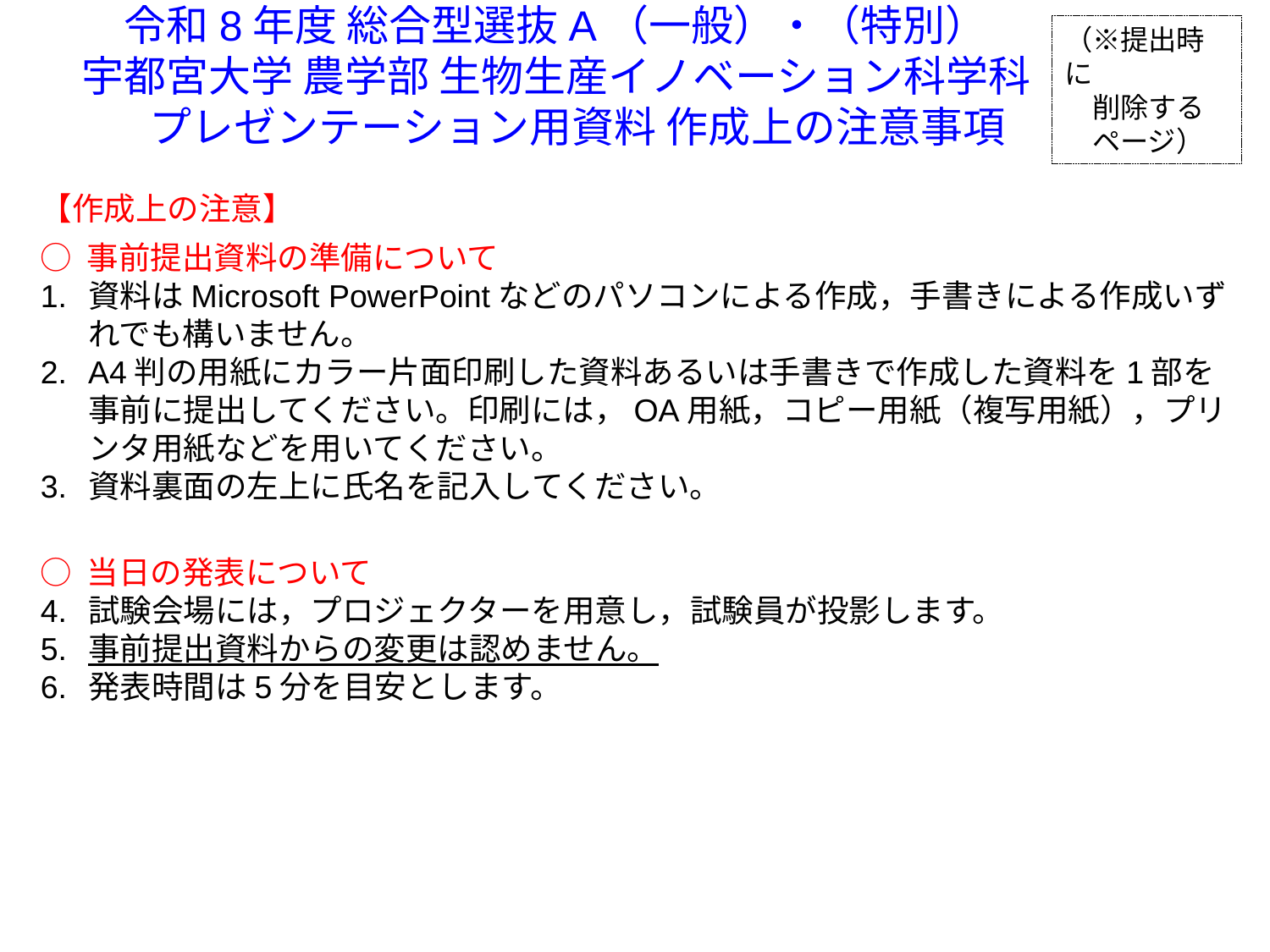

令和8年度 総合型選抜A（一般）・（特別）
宇都宮大学 農学部 生物生産イノベーション科学科
　プレゼンテーション用資料 作成上の注意事項
（※提出時に
　削除する
　ページ）
【作成上の注意】
○ 事前提出資料の準備について
資料はMicrosoft PowerPointなどのパソコンによる作成，手書きによる作成いずれでも構いません。
A4判の用紙にカラー片面印刷した資料あるいは手書きで作成した資料を1部を事前に提出してください。印刷には，OA用紙，コピー用紙（複写用紙），プリンタ用紙などを用いてください。
資料裏面の左上に氏名を記入してください。

○ 当日の発表について
試験会場には，プロジェクターを用意し，試験員が投影します。
事前提出資料からの変更は認めません。
発表時間は5分を目安とします。